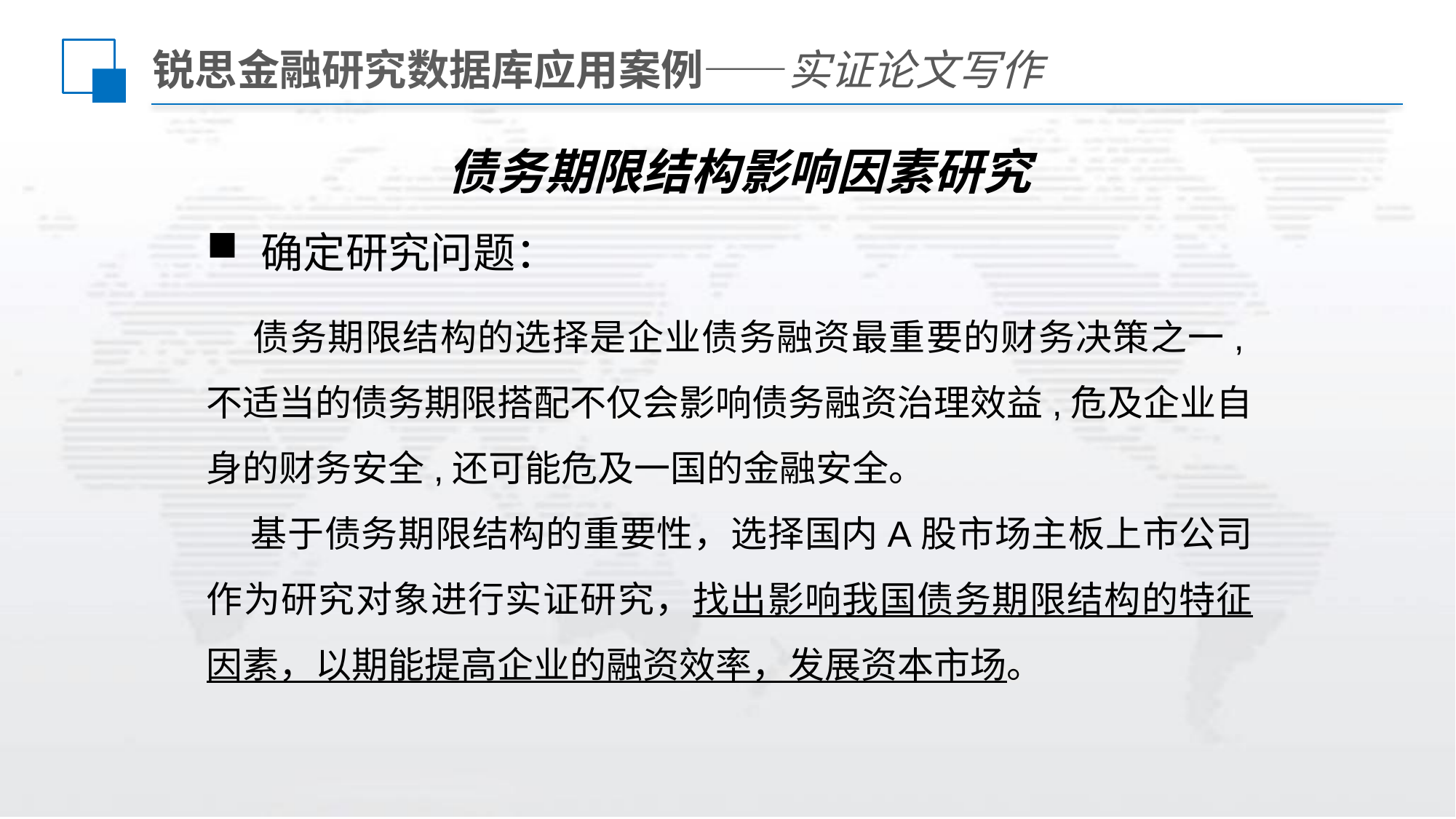

# 锐思金融研究数据库应用案例——实证论文写作
债务期限结构影响因素研究
确定研究问题：
    债务期限结构的选择是企业债务融资最重要的财务决策之一,不适当的债务期限搭配不仅会影响债务融资治理效益,危及企业自身的财务安全,还可能危及一国的金融安全。
    基于债务期限结构的重要性，选择国内A股市场主板上市公司作为研究对象进行实证研究，找出影响我国债务期限结构的特征因素，以期能提高企业的融资效率，发展资本市场。